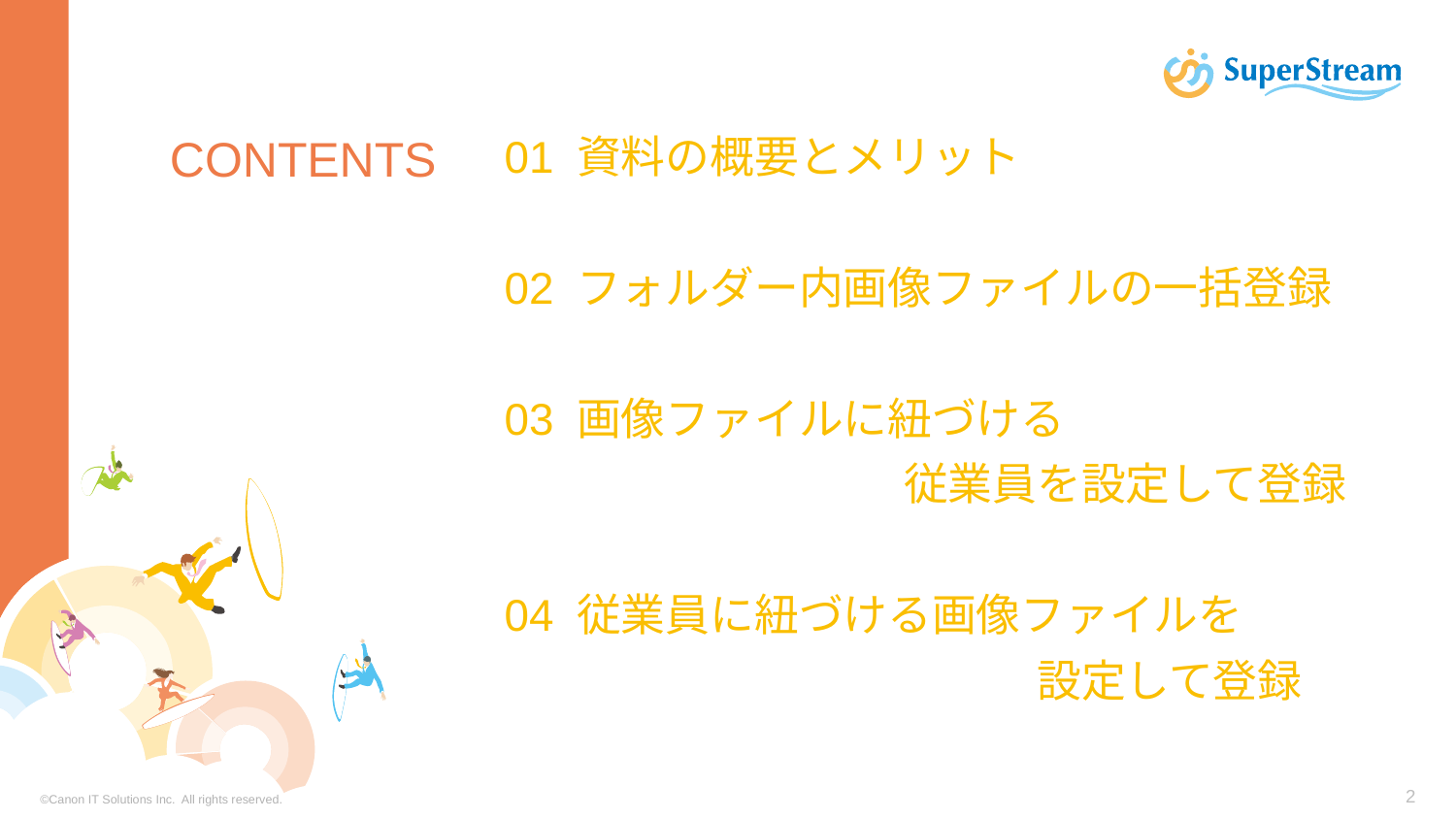

CONTENTS

01 資料の概要とメリット

02 フォルダー内画像ファイルの一括登録

03 画像ファイルに紐づける
　　　　　　　　　従業員を設定して登録

04 従業員に紐づける画像ファイルを
　　　　　　　　　　　　設定して登録
©Canon IT Solutions Inc.  All rights reserved.
2